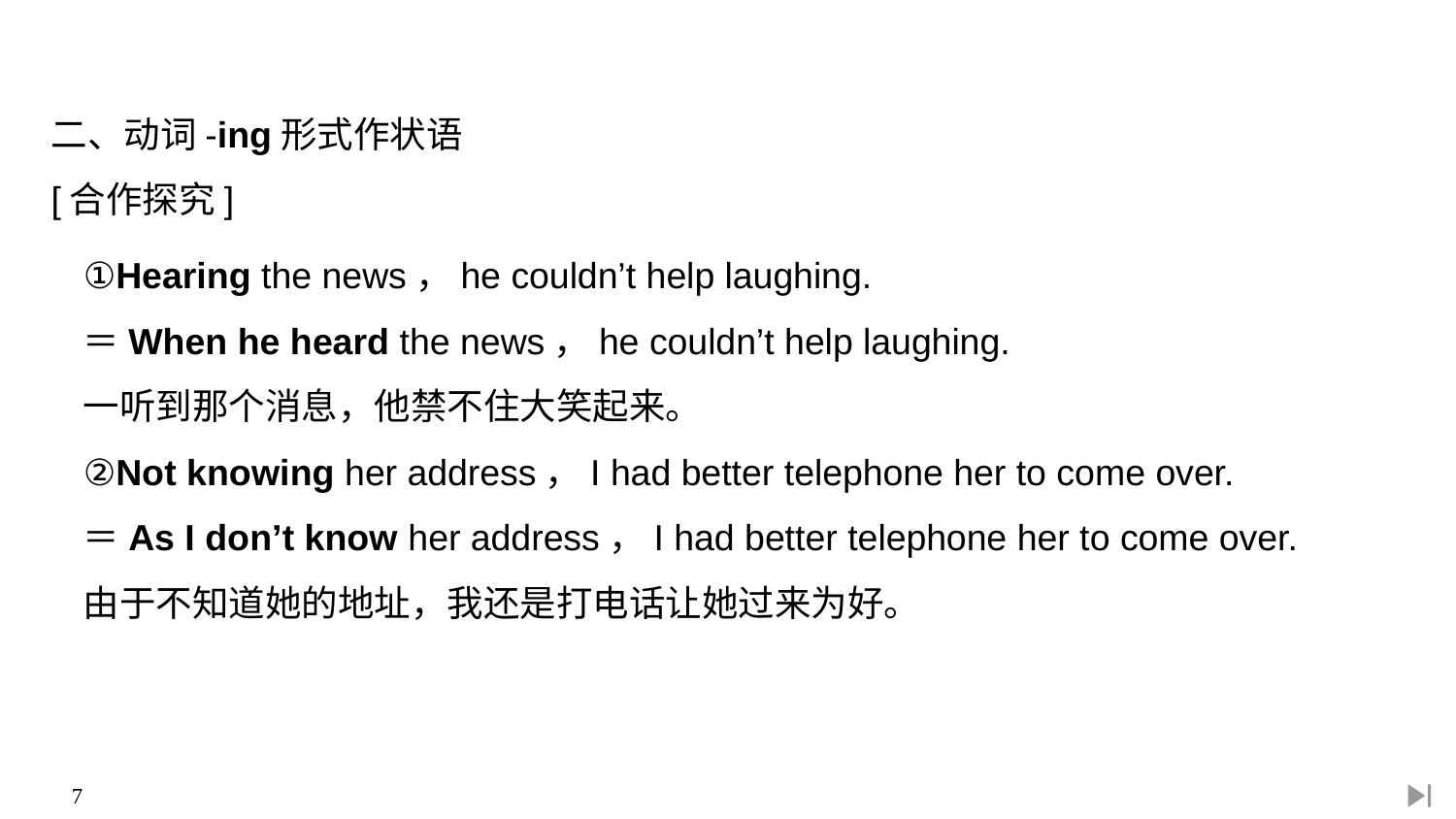

二、动词-ing形式作状语
[合作探究]
①Hearing the news，he couldn’t help laughing.
＝When he heard the news，he couldn’t help laughing.
一听到那个消息，他禁不住大笑起来。
②Not knowing her address，I had better telephone her to come over.
＝As I don’t know her address，I had better telephone her to come over.
由于不知道她的地址，我还是打电话让她过来为好。